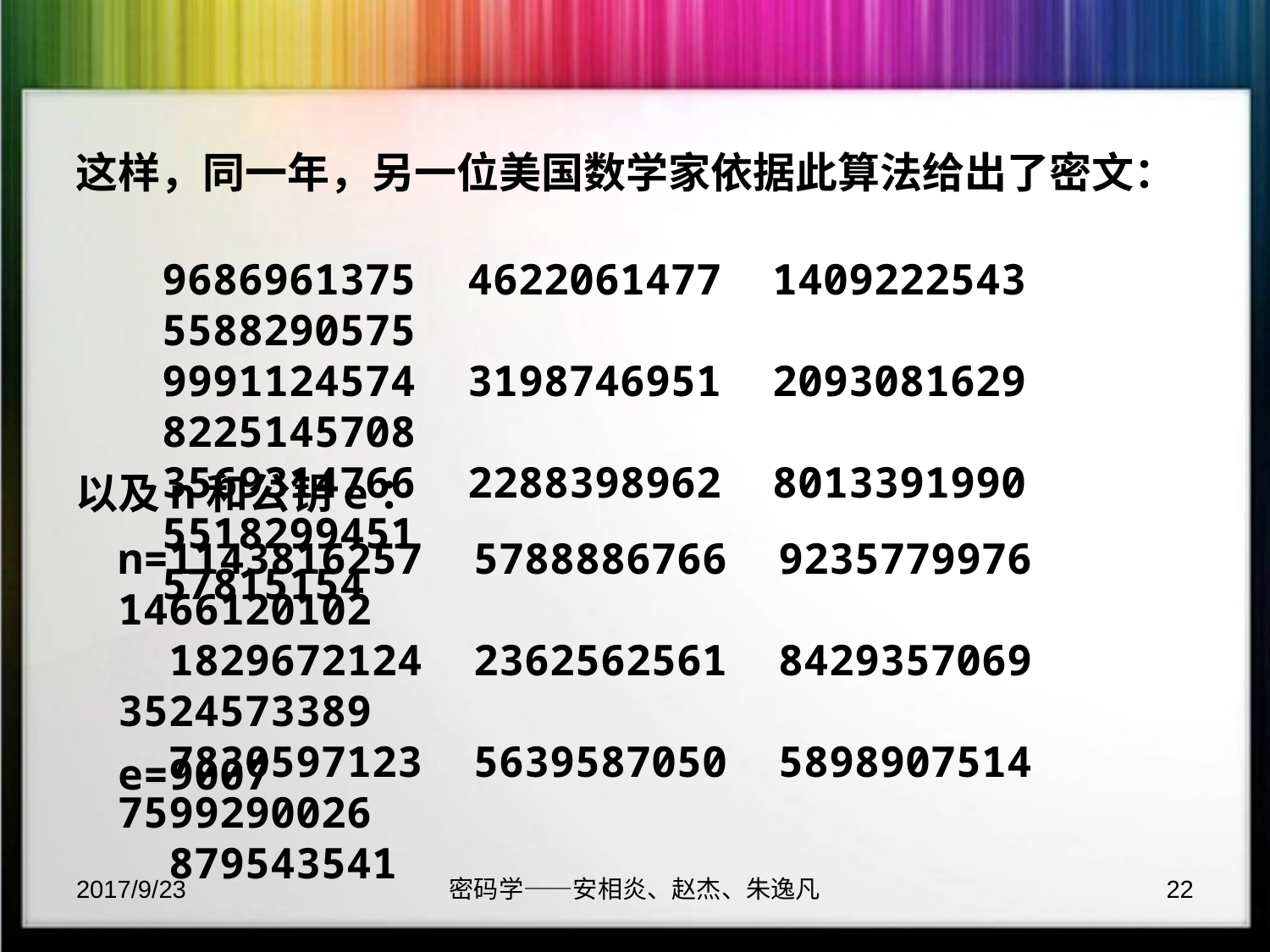

这样，同一年，另一位美国数学家依据此算法给出了密文：
9686961375  4622061477  1409222543  5588290575
9991124574  3198746951  2093081629  8225145708
3569314766  2288398962  8013391990  5518299451
57815154
以及n和公钥e：
n=1143816257  5788886766  9235779976  1466120102
  1829672124  2362562561  8429357069  3524573389
  7830597123  5639587050  5898907514  7599290026
  879543541
e=9007
2017/9/23
密码学——安相炎、赵杰、朱逸凡
22